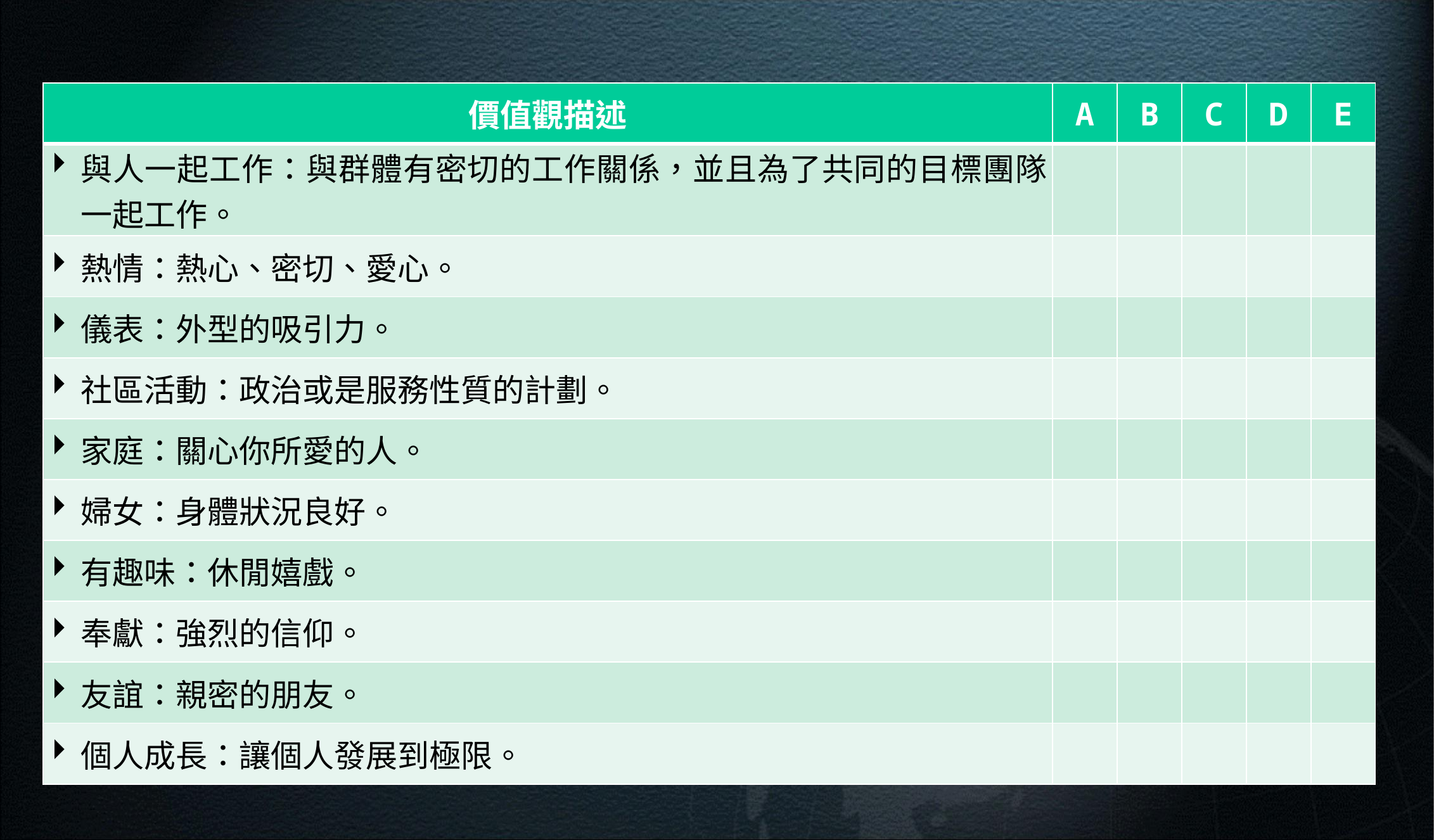

| 價值觀描述 | A | B | C | D | E |
| --- | --- | --- | --- | --- | --- |
| 與人一起工作：與群體有密切的工作關係，並且為了共同的目標團隊一起工作。 |  |  |  |  |  |
| 熱情：熱心、密切、愛心。 |  |  |  |  |  |
| 儀表：外型的吸引力。 |  |  |  |  |  |
| 社區活動：政治或是服務性質的計劃。 |  |  |  |  |  |
| 家庭：關心你所愛的人。 |  |  |  |  |  |
| 婦女：身體狀況良好。 |  |  |  |  |  |
| 有趣味：休閒嬉戲。 |  |  |  |  |  |
| 奉獻：強烈的信仰。 |  |  |  |  |  |
| 友誼：親密的朋友。 |  |  |  |  |  |
| 個人成長：讓個人發展到極限。 |  |  |  |  |  |